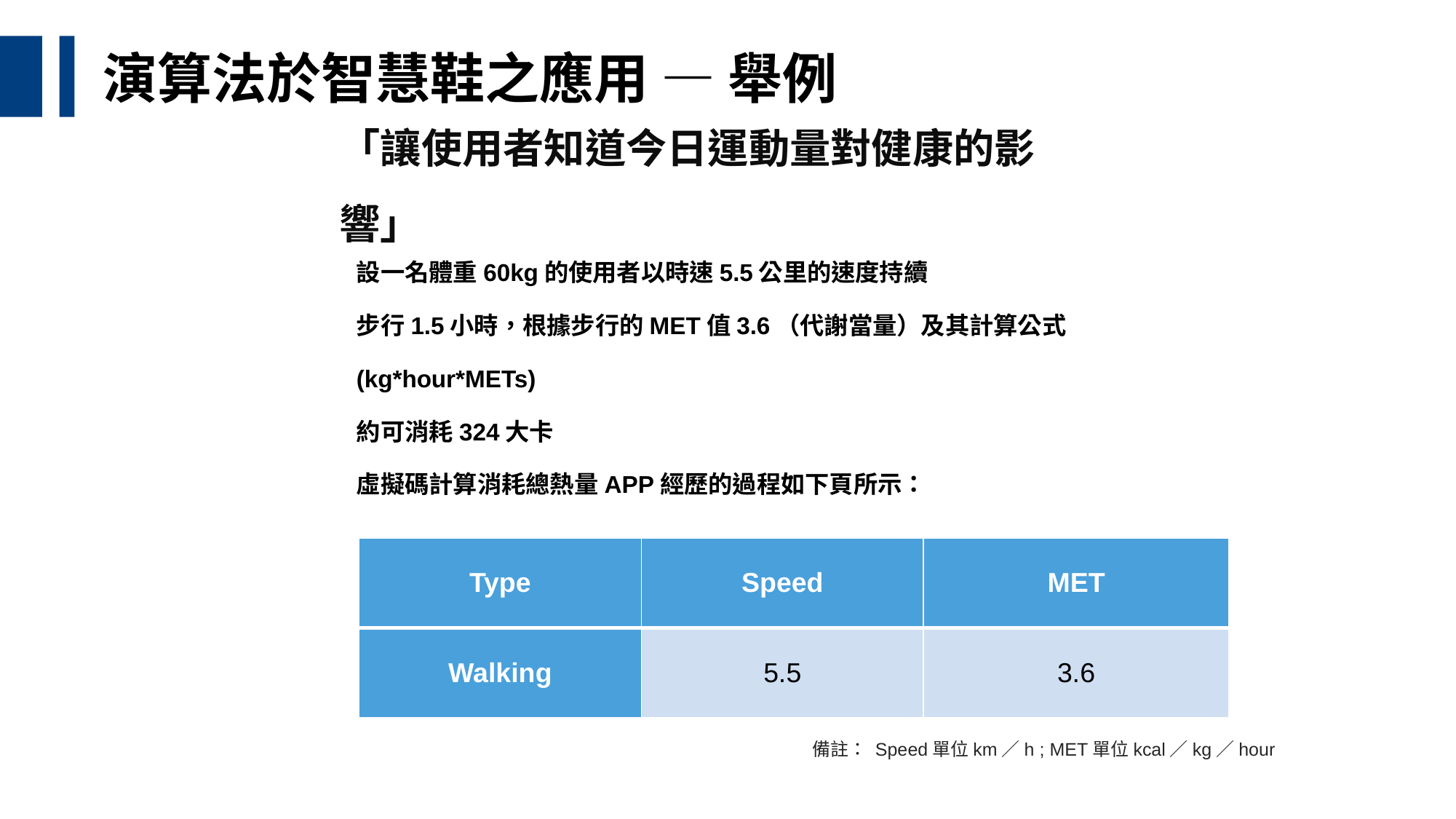

演算法於智慧鞋之應用 — 舉例
「讓使用者知道今日運動量對健康的影響」
設一名體重60kg的使用者以時速5.5公里的速度持續
步行1.5小時，根據步行的MET值3.6（代謝當量）及其計算公式(kg*hour*METs)
約可消耗324大卡
虛擬碼計算消耗總熱量APP經歷的過程如下頁所示：
| Type | Speed | MET |
| --- | --- | --- |
| Walking | 5.5 | 3.6 |
備註： Speed單位km／h ; MET單位kcal／kg／hour